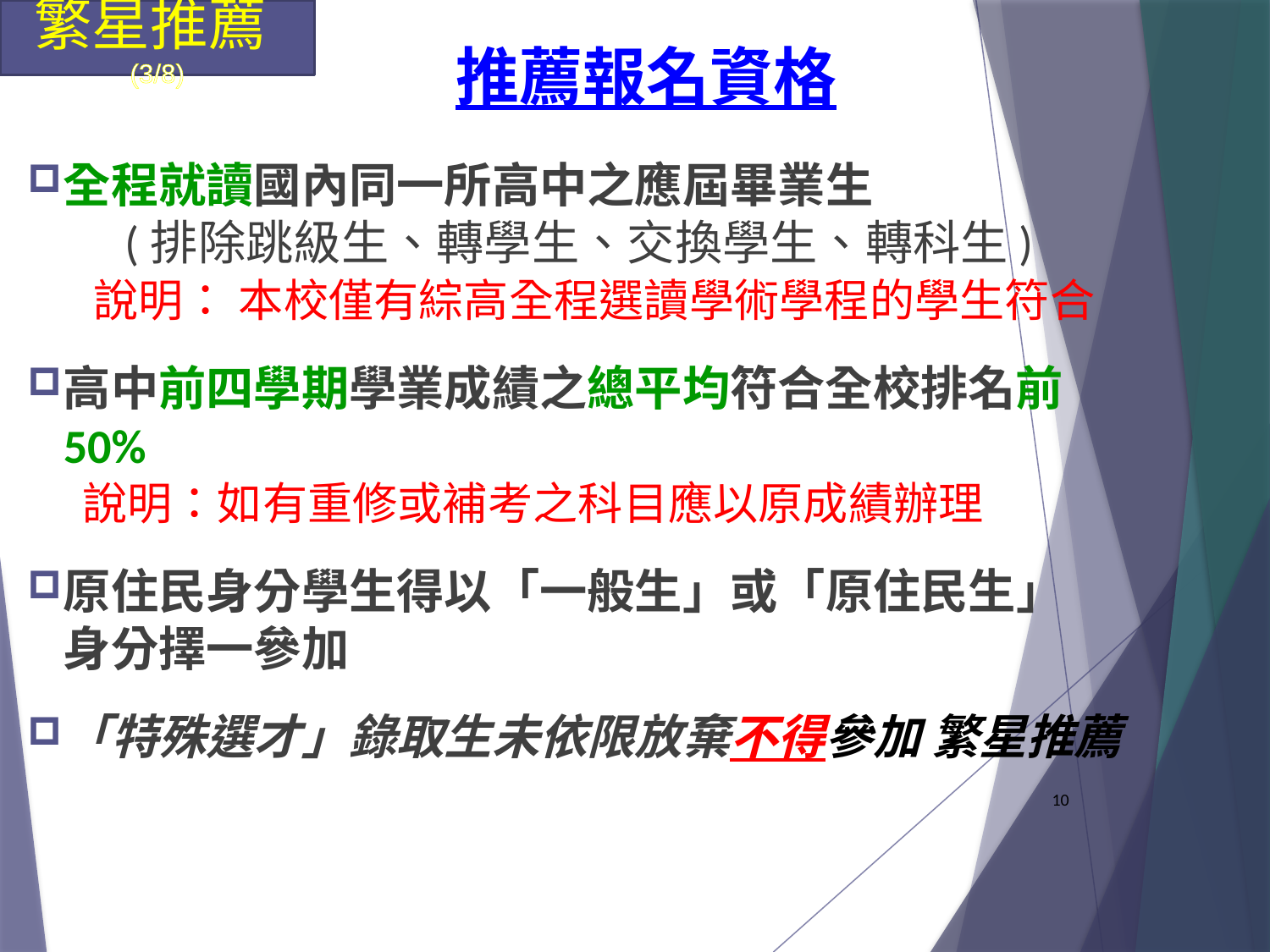

繁星推薦(3/8)
推薦報名資格

全程就讀國內同一所高中之應屆畢業生
         (排除跳級生、轉學生、交換學生、轉科生)
     說明： 本校僅有綜高全程選讀學術學程的學生符合

高中前四學期學業成績之總平均符合全校排名前50%
    說明：如有重修或補考之科目應以原成績辦理

原住民身分學生得以「一般生」或「原住民生」   身分擇一參加

「特殊選才」錄取生未依限放棄不得參加 繁星推薦

10